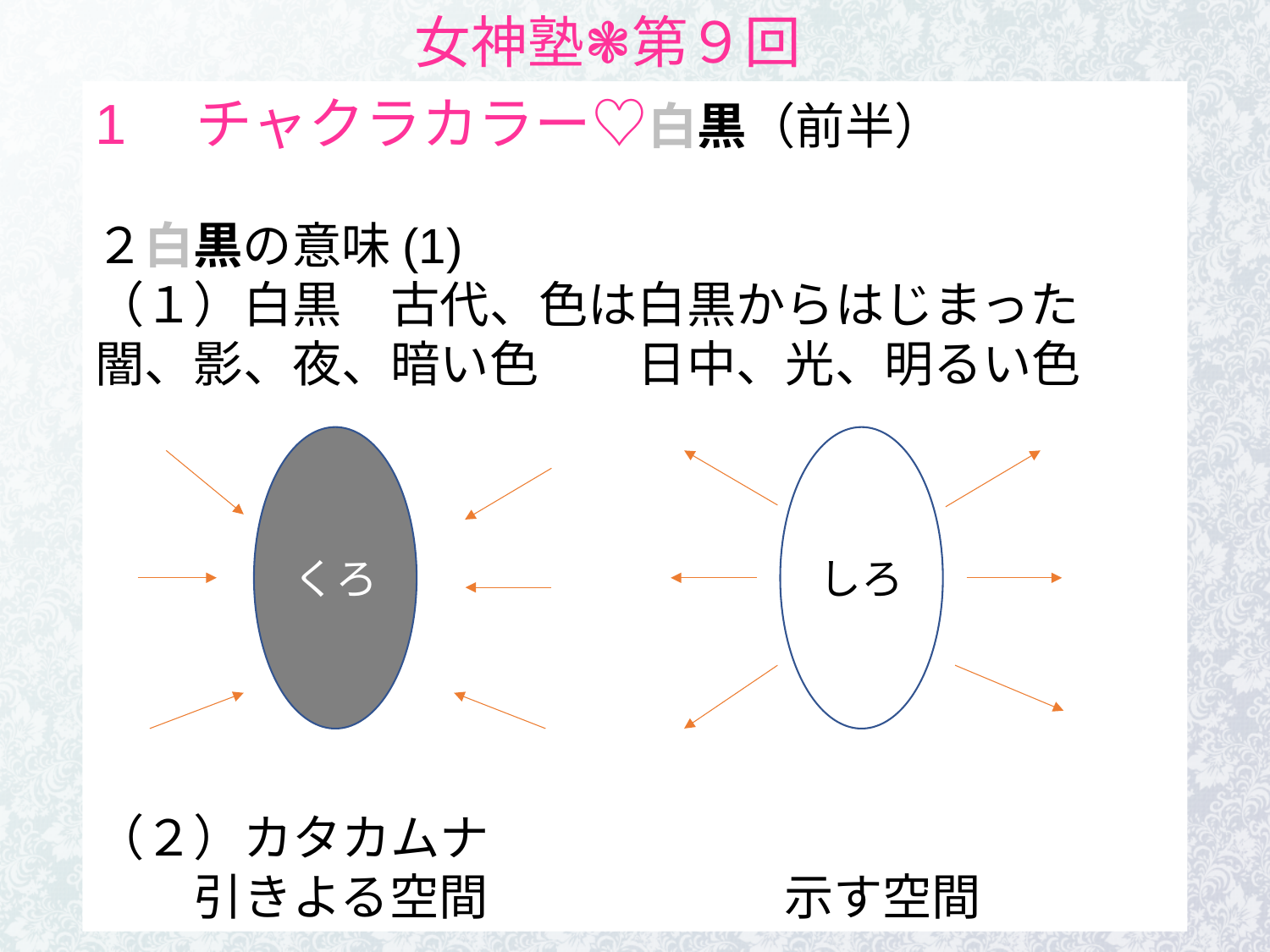

女神塾❃第９回
1　チャクラカラー♡白黒（前半）

２白黒の意味(1)
（１）白黒　古代、色は白黒からはじまった
闇、影、夜、暗い色　　日中、光、明るい色

（２）カタカムナ
　　引きよる空間　　　　　　示す空間

くろ
しろ